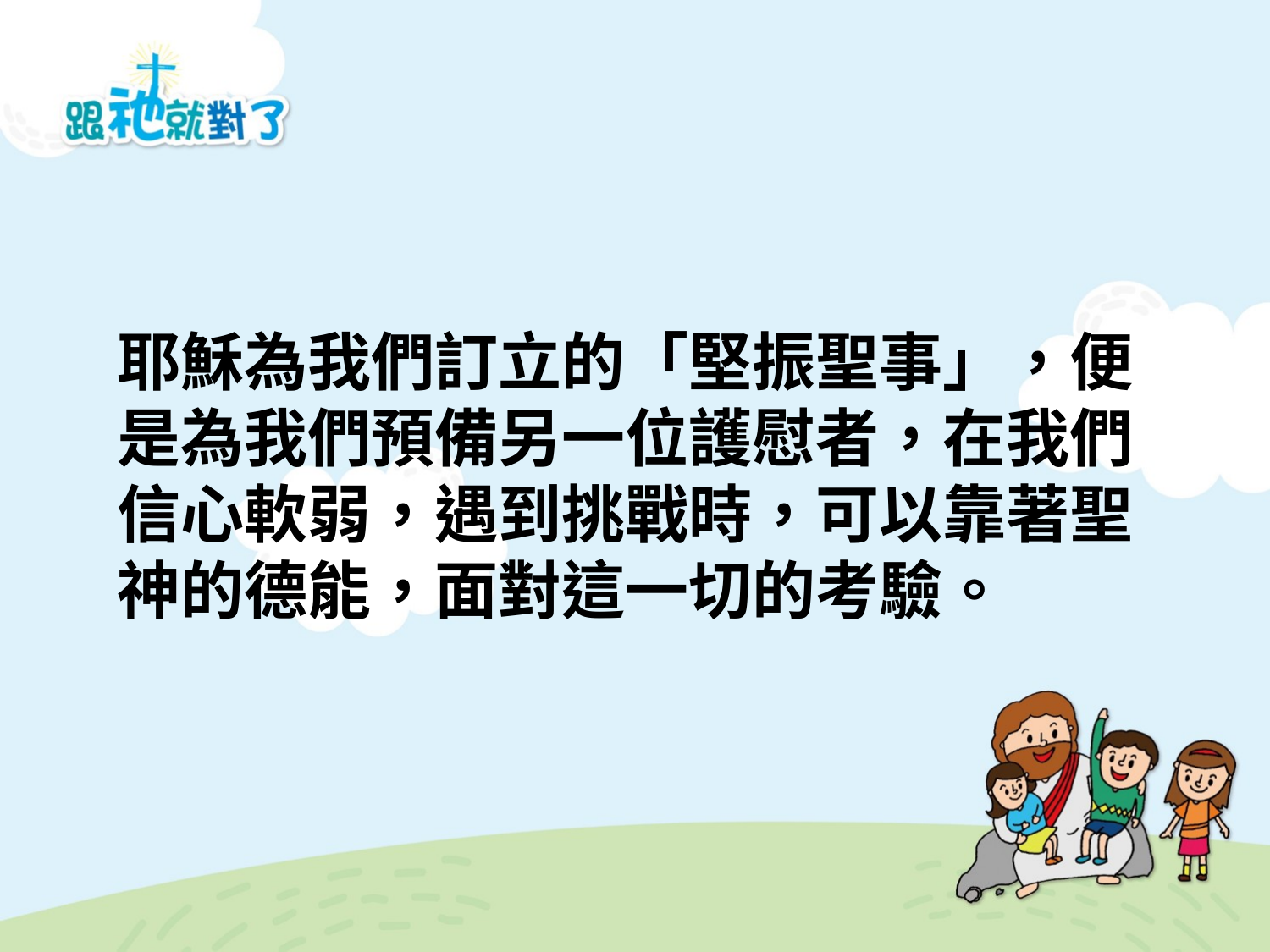

耶穌為我們訂立的「堅振聖事」，便是為我們預備另一位護慰者，在我們信心軟弱，遇到挑戰時，可以靠著聖神的德能，面對這一切的考驗。